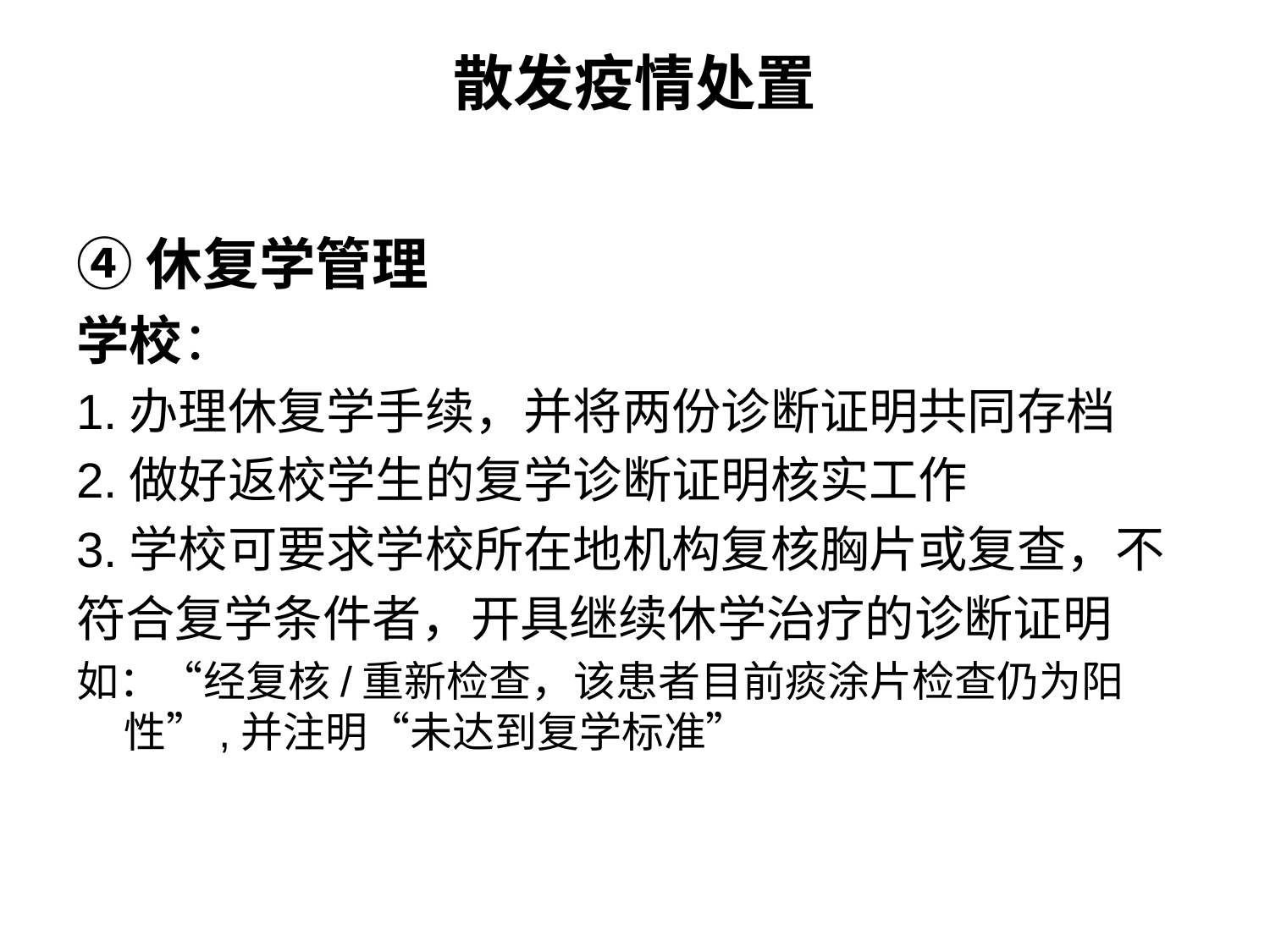

# 散发疫情处置
④休复学管理
学校：
1.办理休复学手续，并将两份诊断证明共同存档
2.做好返校学生的复学诊断证明核实工作
3.学校可要求学校所在地机构复核胸片或复查，不
符合复学条件者，开具继续休学治疗的诊断证明
如：“经复核/重新检查，该患者目前痰涂片检查仍为阳性”,并注明“未达到复学标准”